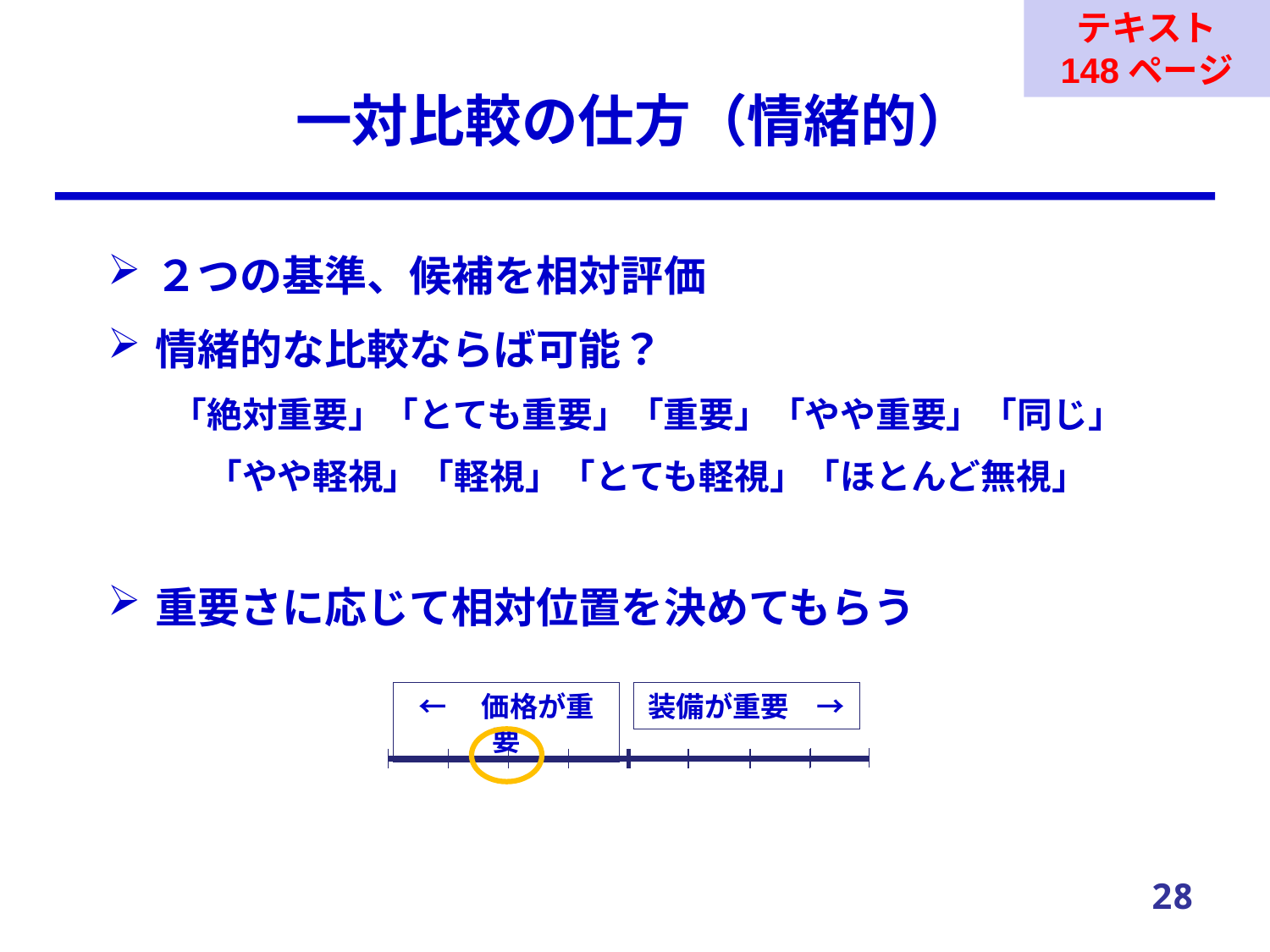

テキスト
148ページ
# 一対比較の仕方（情緒的）
２つの基準、候補を相対評価
情緒的な比較ならば可能？
「絶対重要」「とても重要」「重要」「やや重要」「同じ」
　「やや軽視」「軽視」「とても軽視」「ほとんど無視」

重要さに応じて相対位置を決めてもらう
←　価格が重要
装備が重要　→

28